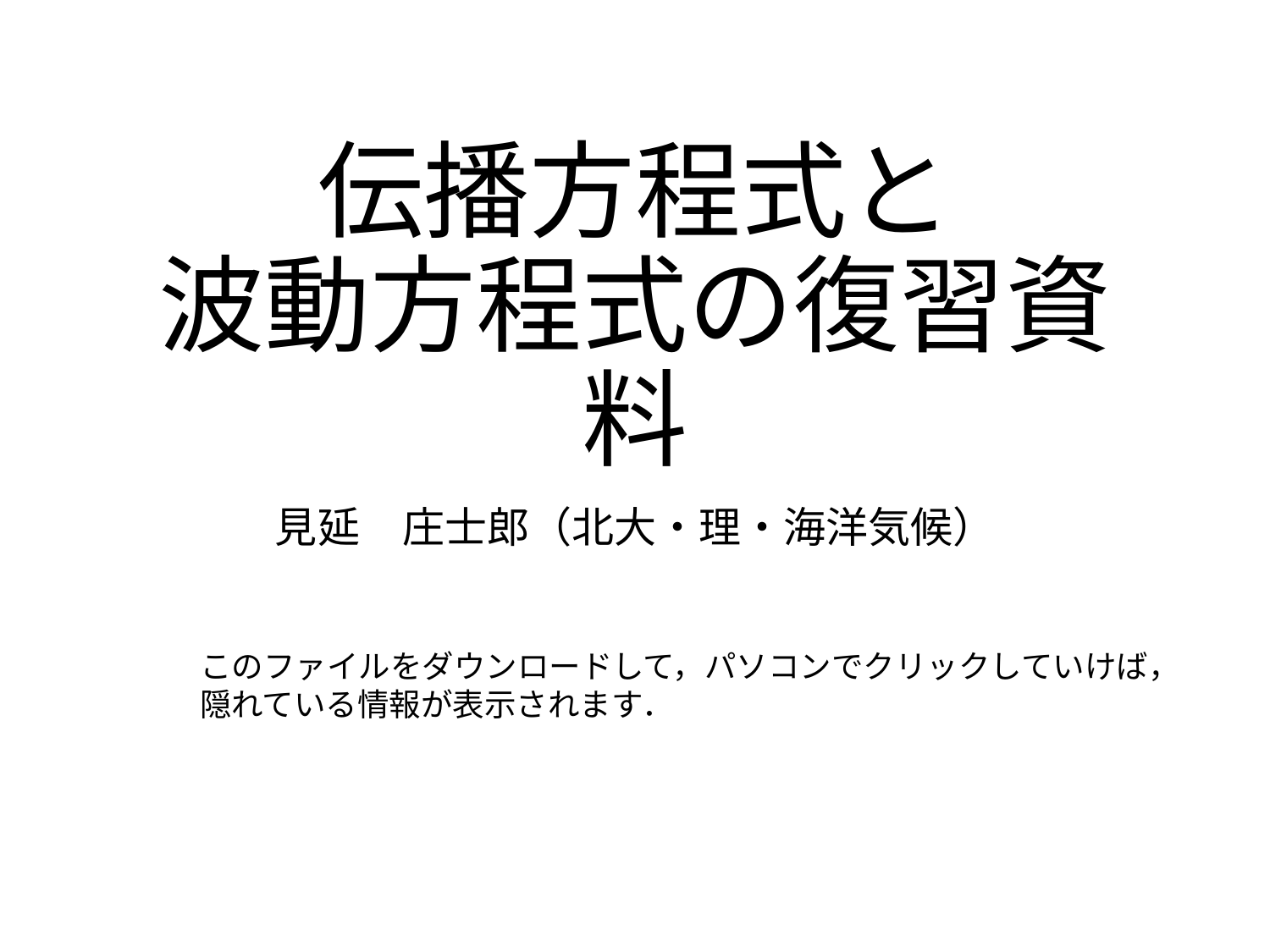

# 伝播方程式と 波動方程式の復習資料
見延　庄士郎（北大・理・海洋気候）
このファイルをダウンロードして，パソコンでクリックしていけば，隠れている情報が表示されます．